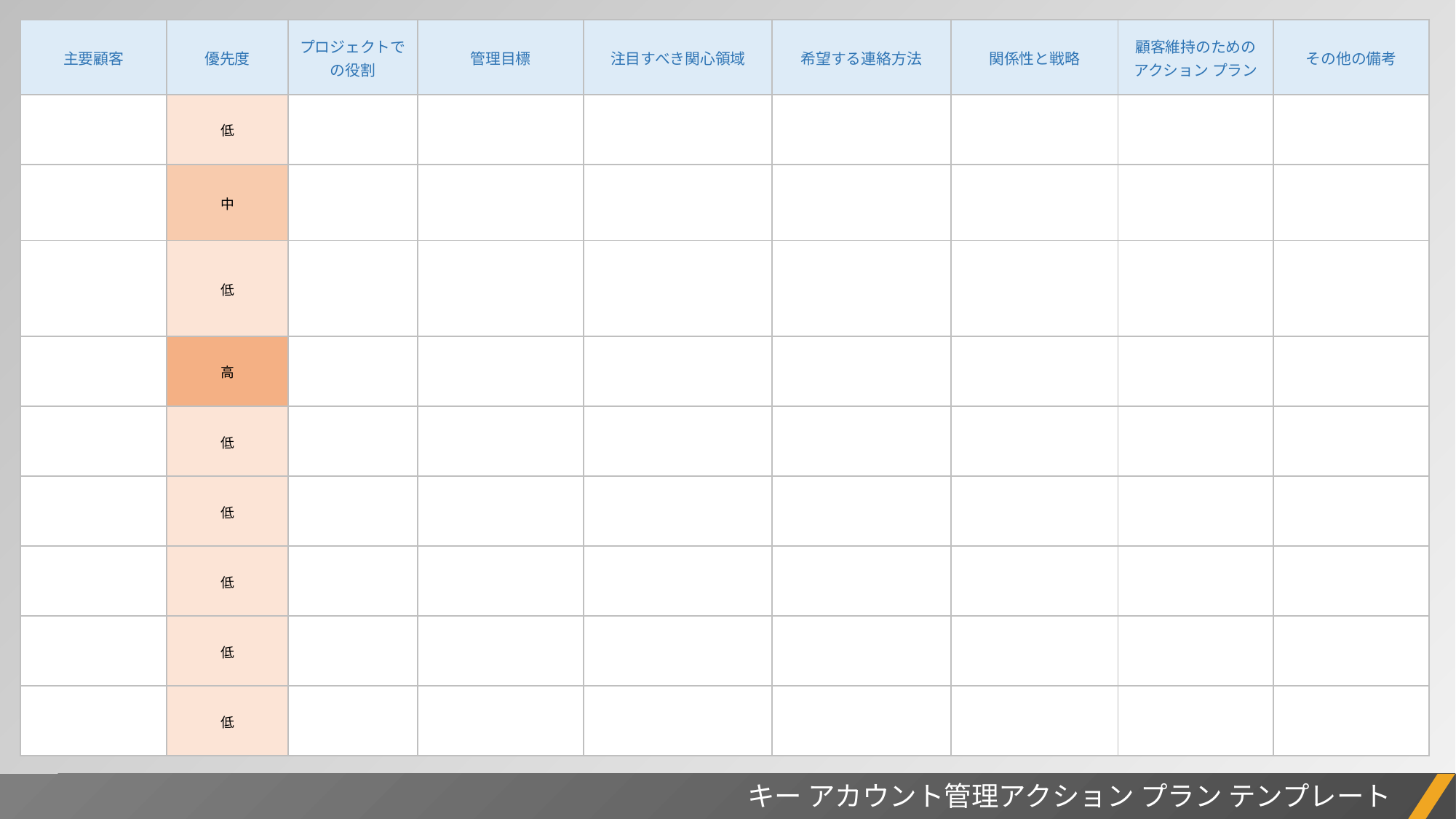

| 主要顧客 | 優先度 | プロジェクトでの役割 | 管理目標 | 注目すべき関心領域 | 希望する連絡方法 | 関係性と戦略 | 顧客維持のための アクション プラン | その他の備考 |
| --- | --- | --- | --- | --- | --- | --- | --- | --- |
|  | 低 |  |  |  |  |  |  |  |
|  | 中 |  |  |  |  |  |  |  |
|  | 低 |  |  |  |  |  |  |  |
|  | 高 |  |  |  |  |  |  |  |
|  | 低 |  |  |  |  |  |  |  |
|  | 低 |  |  |  |  |  |  |  |
|  | 低 |  |  |  |  |  |  |  |
|  | 低 |  |  |  |  |  |  |  |
|  | 低 |  |  |  |  |  |  |  |
キー アカウント管理アクション プラン テンプレート
プロジェクト レポート